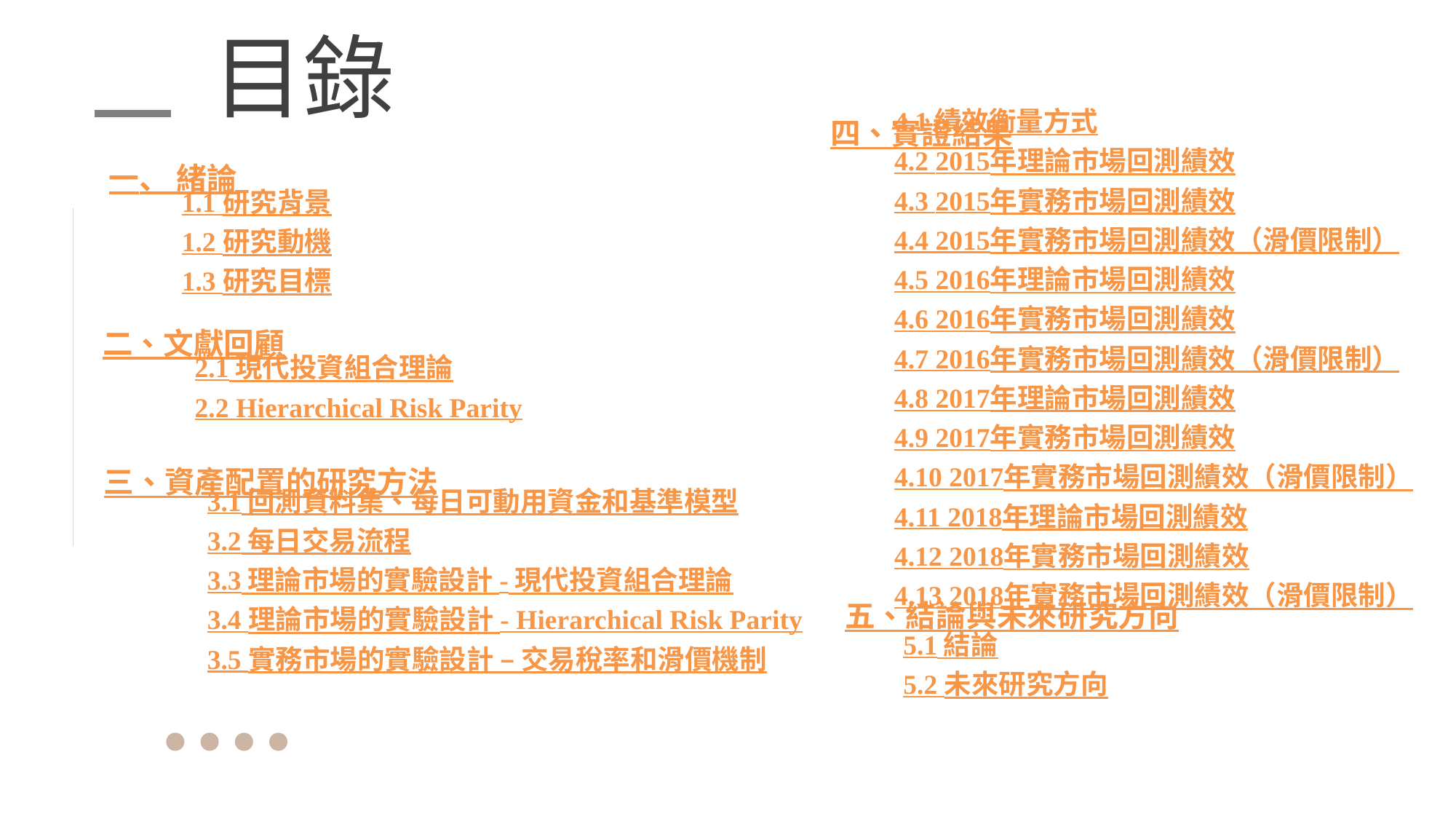

目錄
四、實證結果
4.1 績效衡量方式
4.2 2015年理論市場回測績效
4.3 2015年實務市場回測績效
4.4 2015年實務市場回測績效（滑價限制）
4.5 2016年理論市場回測績效
4.6 2016年實務市場回測績效
4.7 2016年實務市場回測績效（滑價限制）
4.8 2017年理論市場回測績效
4.9 2017年實務市場回測績效
4.10 2017年實務市場回測績效（滑價限制）
4.11 2018年理論市場回測績效
4.12 2018年實務市場回測績效
4.13 2018年實務市場回測績效（滑價限制）
一、 緒論
1.1 研究背景
1.2 研究動機
1.3 研究目標
二、文獻回顧
2.1 現代投資組合理論
2.2 Hierarchical Risk Parity

三、資產配置的研究方法
3.1 回測資料集、每日可動用資金和基準模型
3.2 每日交易流程
3.3 理論市場的實驗設計 - 現代投資組合理論
3.4 理論市場的實驗設計 - Hierarchical Risk Parity
3.5 實務市場的實驗設計 – 交易稅率和滑價機制
五、結論與未來研究方向
5.1 結論
5.2 未來研究方向